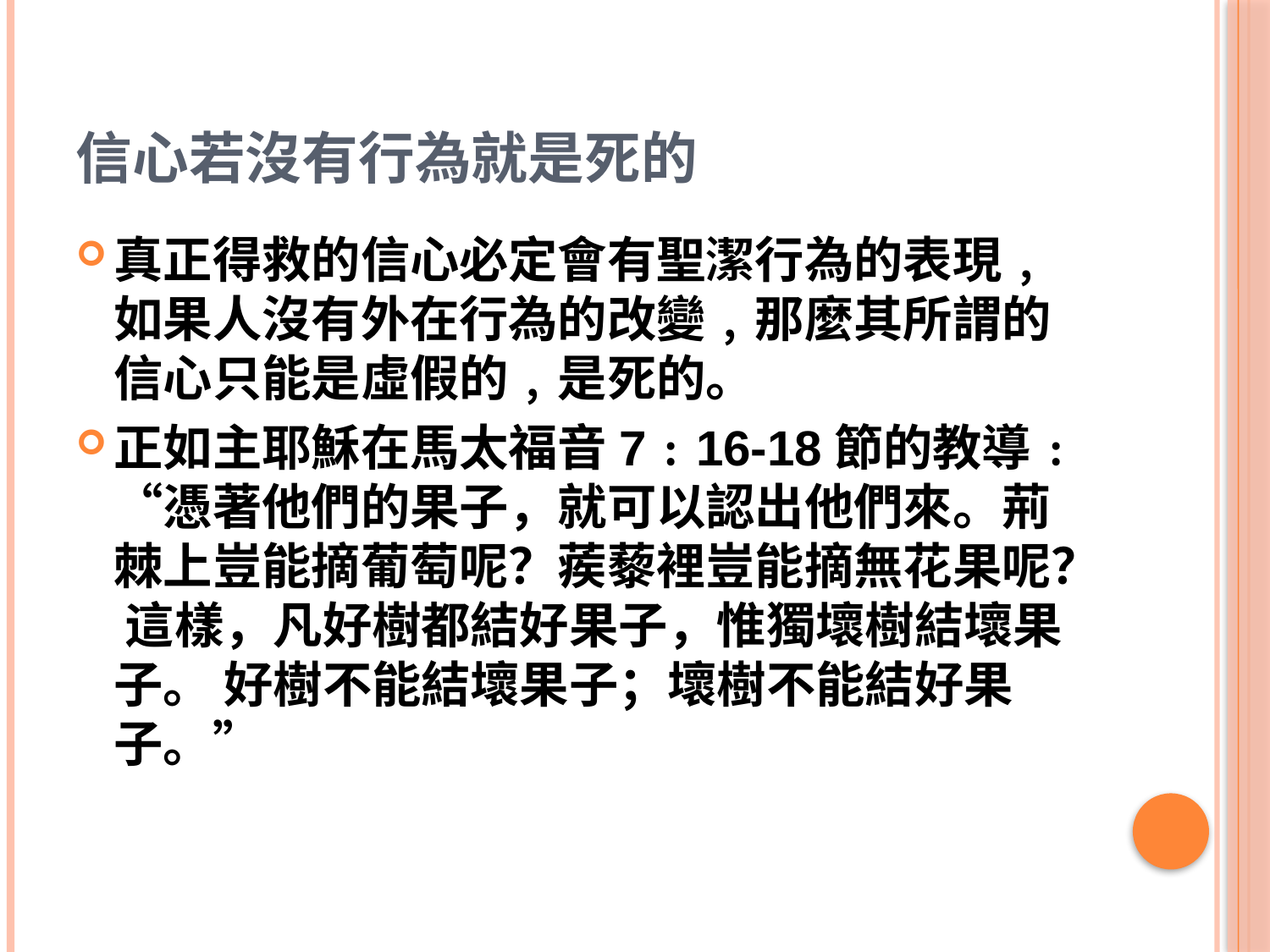

# 信心若沒有行為就是死的
真正得救的信心必定會有聖潔行為的表現﹐如果人沒有外在行為的改變﹐那麼其所謂的信心只能是虛假的﹐是死的。
正如主耶穌在馬太福音7﹕16-18節的教導﹕“憑著他們的果子，就可以認出他們來。荊棘上豈能摘葡萄呢？蒺藜裡豈能摘無花果呢？ 這樣，凡好樹都結好果子，惟獨壞樹結壞果子。 好樹不能結壞果子；壞樹不能結好果子。”